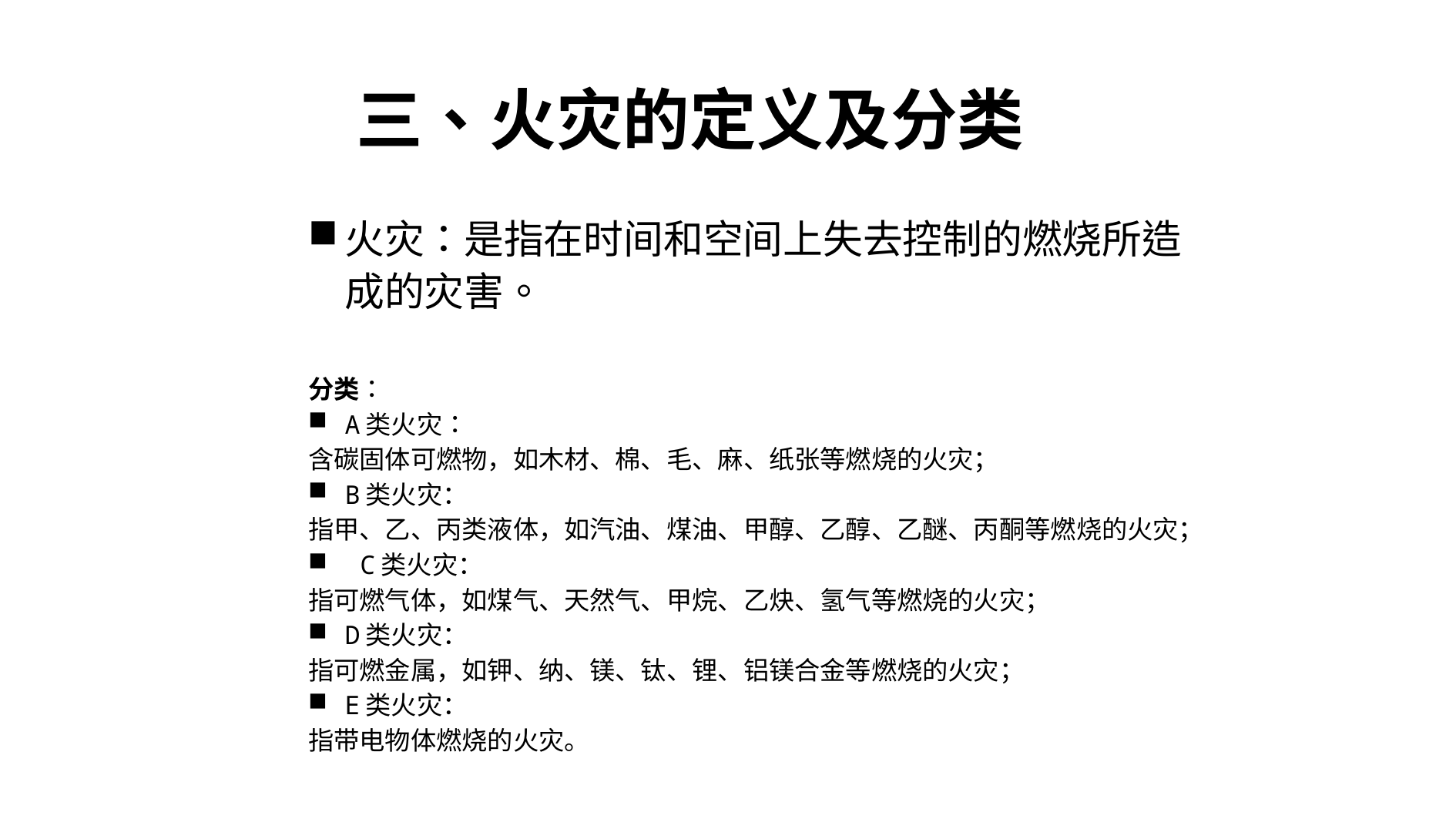

三、火灾的定义及分类
火灾：是指在时间和空间上失去控制的燃烧所造成的灾害。

分类：
A类火灾：
含碳固体可燃物，如木材、棉、毛、麻、纸张等燃烧的火灾；
B类火灾：
指甲、乙、丙类液体，如汽油、煤油、甲醇、乙醇、乙醚、丙酮等燃烧的火灾；
 C类火灾：
指可燃气体，如煤气、天然气、甲烷、乙炔、氢气等燃烧的火灾；
D类火灾：
指可燃金属，如钾、纳、镁、钛、锂、铝镁合金等燃烧的火灾；
E类火灾：
指带电物体燃烧的火灾。